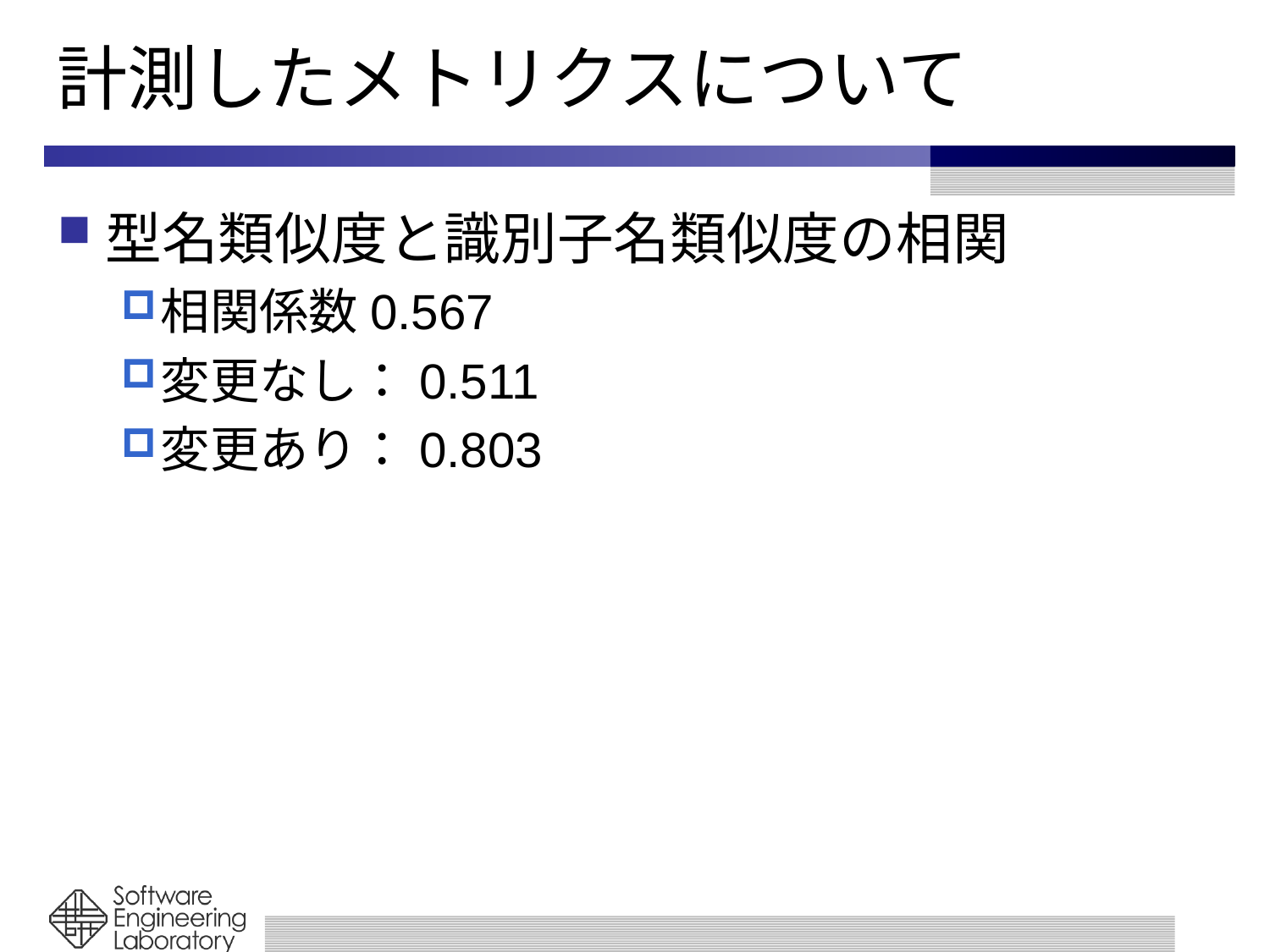

# 計測したメトリクスについて
型名類似度と識別子名類似度の相関
相関係数0.567
変更なし：0.511
変更あり：0.803